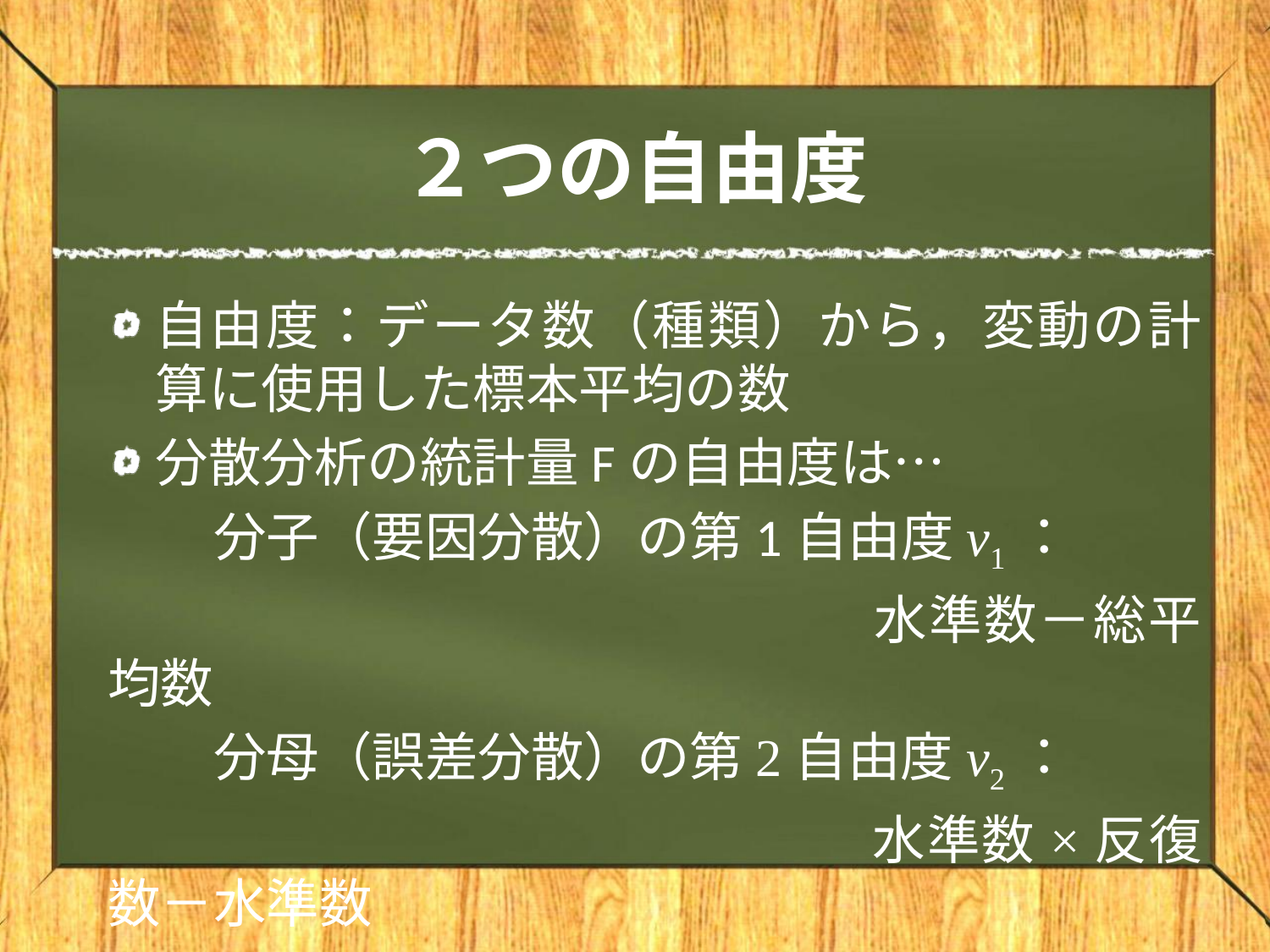

# ２つの自由度
自由度：データ数（種類）から，変動の計算に使用した標本平均の数
分散分析の統計量Fの自由度は…
　　分子（要因分散）の第1自由度ν1：
　　　　　　　　　　　　　　水準数－総平均数
　　分母（誤差分散）の第2自由度ν2：
　　　　　　　　　　　　　　水準数×反復数－水準数